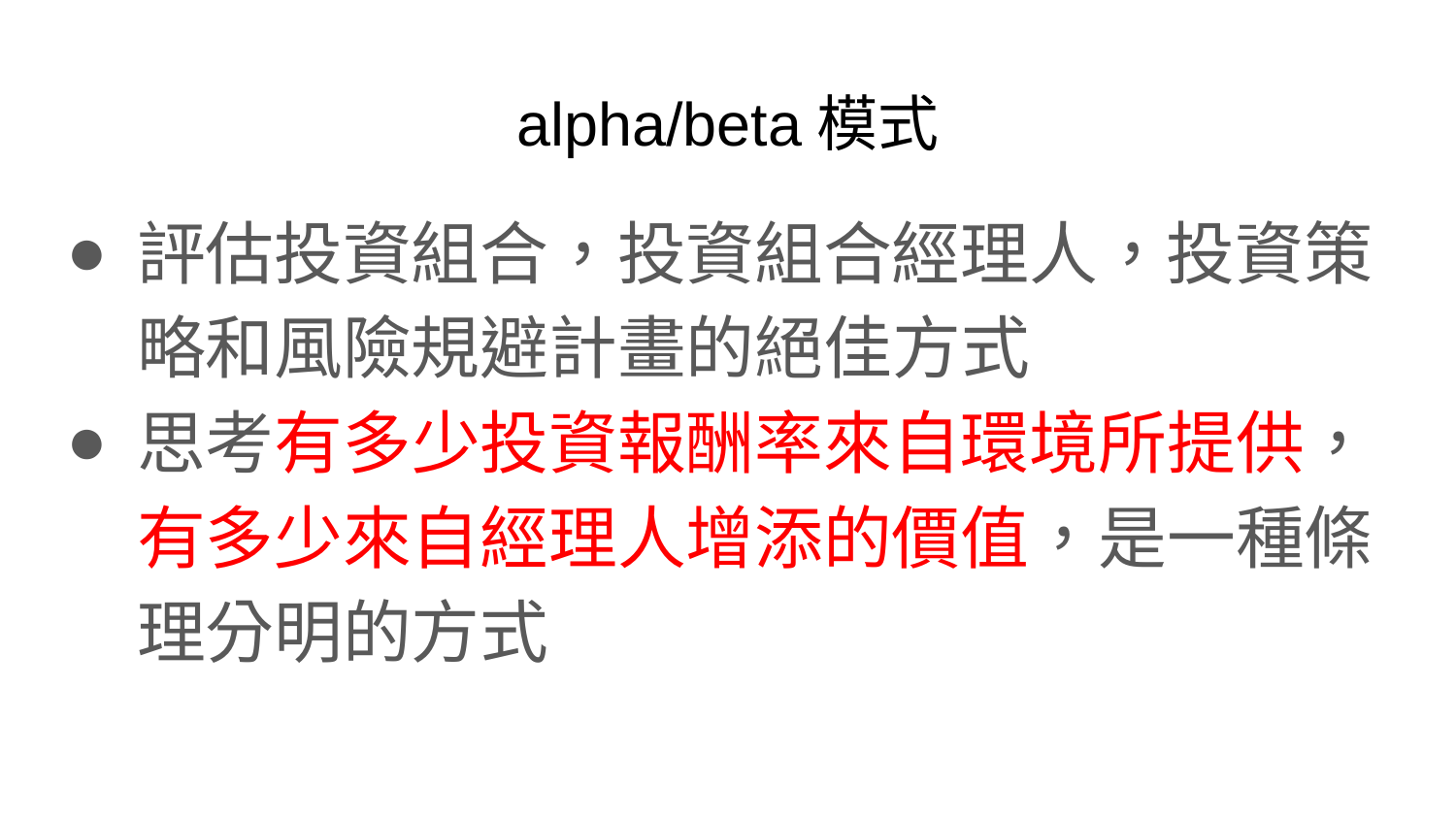

# alpha/beta模式
評估投資組合，投資組合經理人，投資策略和風險規避計畫的絕佳方式
思考有多少投資報酬率來自環境所提供，有多少來自經理人增添的價值，是一種條理分明的方式